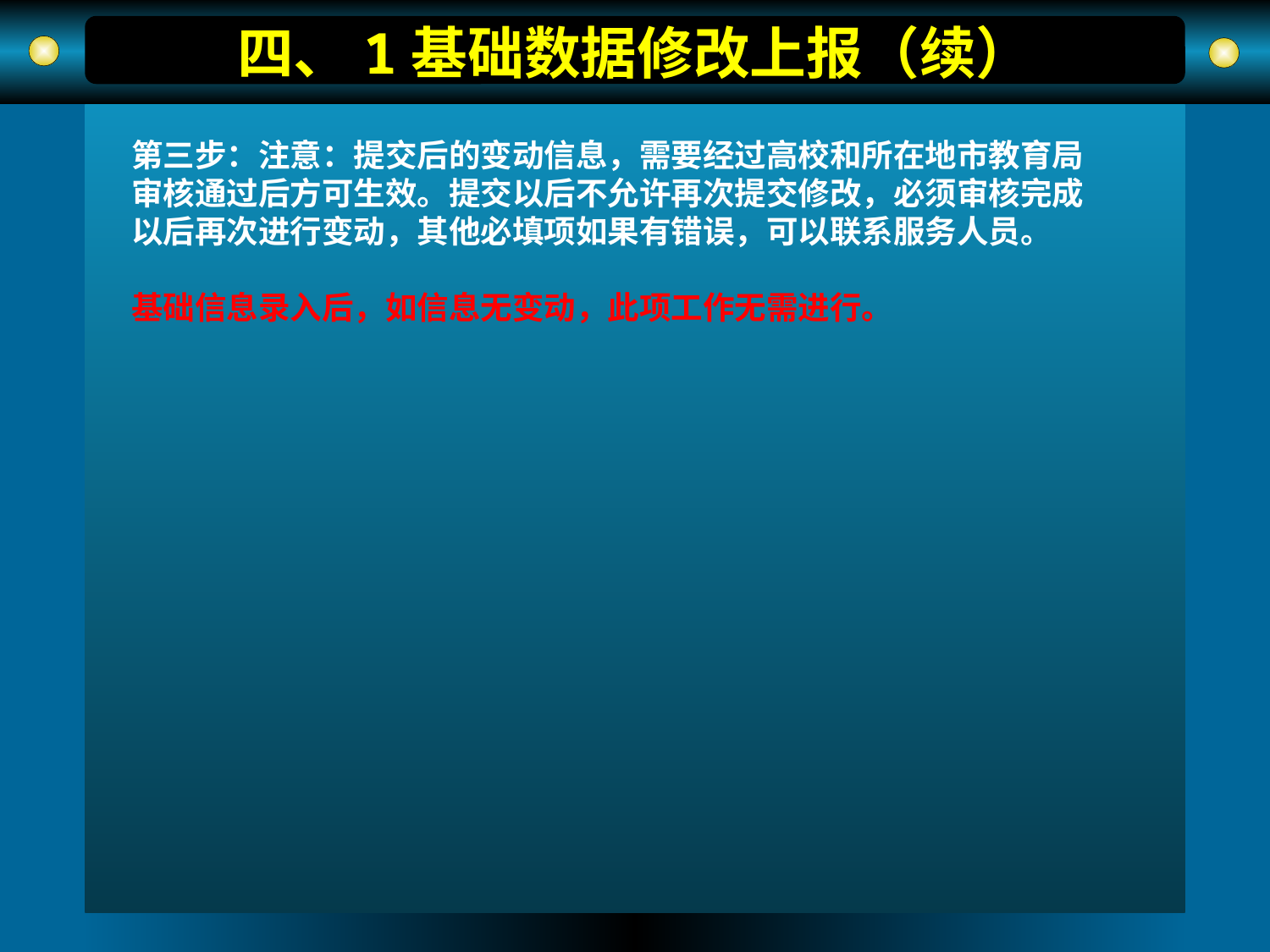

# 四、1基础数据修改上报（续）
第三步：注意：提交后的变动信息，需要经过高校和所在地市教育局审核通过后方可生效。提交以后不允许再次提交修改，必须审核完成以后再次进行变动，其他必填项如果有错误，可以联系服务人员。

基础信息录入后，如信息无变动，此项工作无需进行。